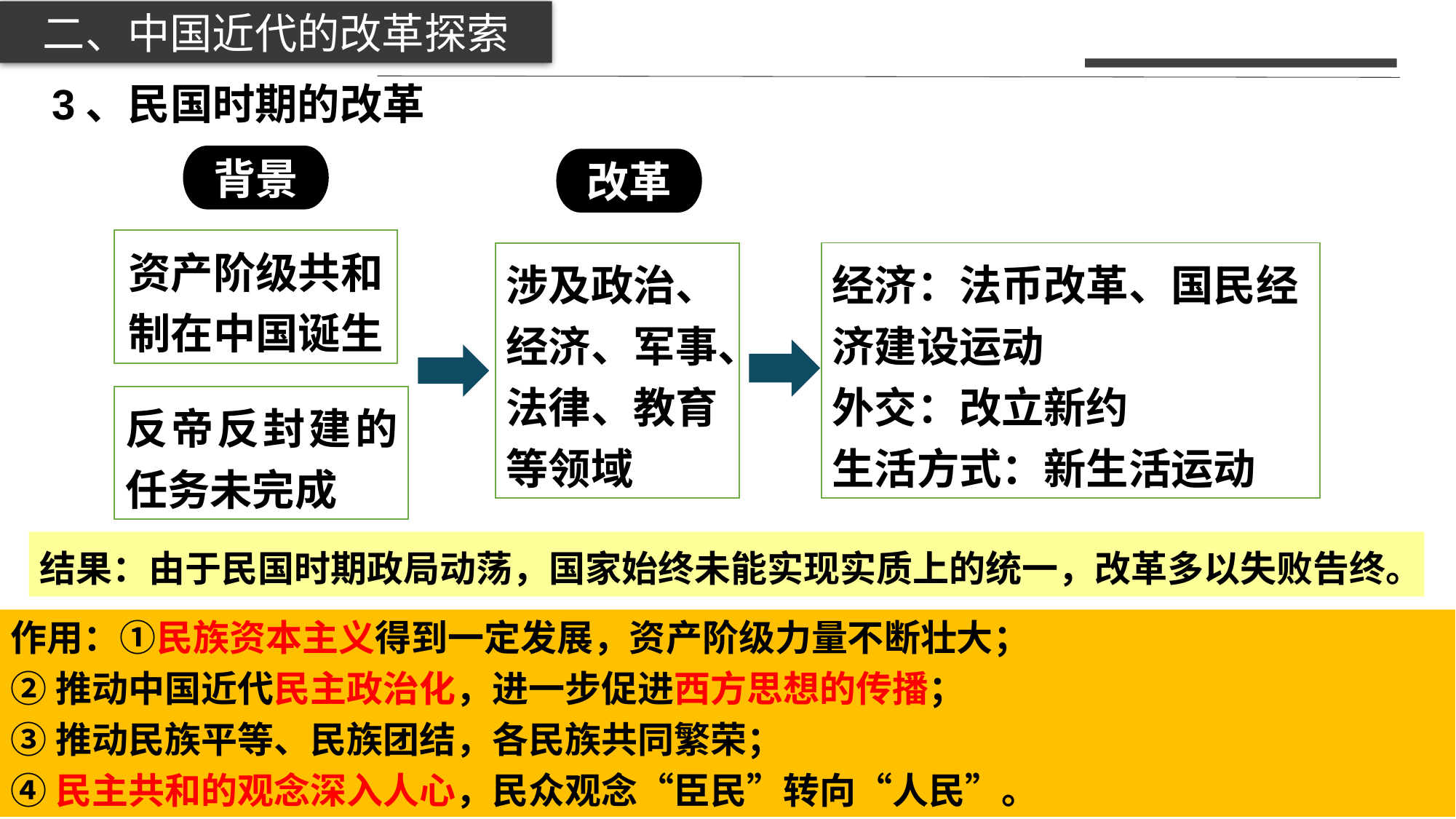

二、中国近代的改革探索

3、民国时期的改革
背景
改革
资产阶级共和制在中国诞生
涉及政治、经济、军事、法律、教育等领域
经济：法币改革、国民经济建设运动
外交：改立新约
生活方式：新生活运动

反帝反封建的任务未完成
结果：由于民国时期政局动荡，国家始终未能实现实质上的统一，改革多以失败告终。
作用：①民族资本主义得到一定发展，资产阶级力量不断壮大；
②推动中国近代民主政治化，进一步促进西方思想的传播；
③推动民族平等、民族团结，各民族共同繁荣；
④民主共和的观念深入人心，民众观念“臣民”转向“人民”。